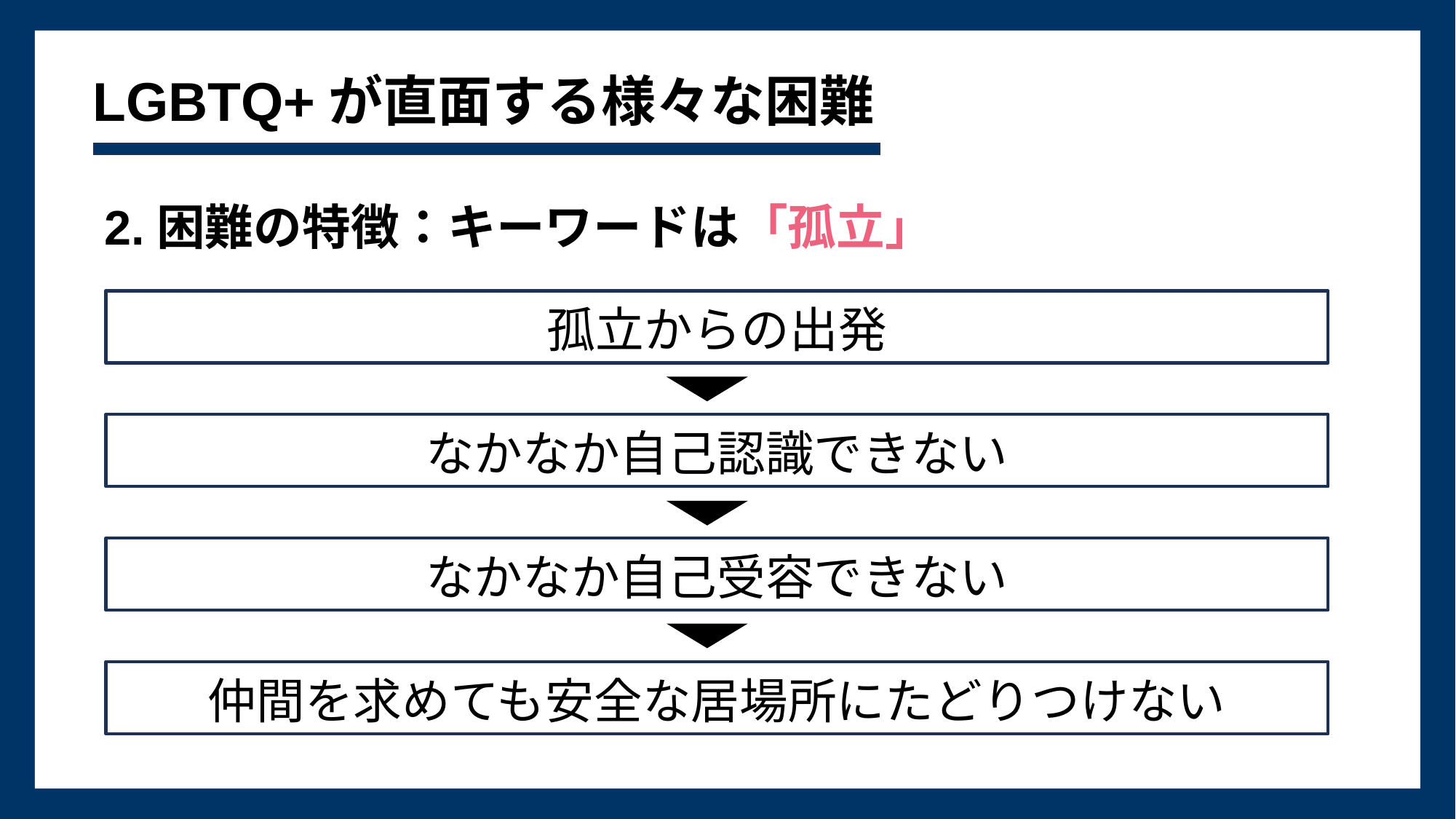

# LGBTQ+が直面する様々な困難

2.困難の特徴：キーワードは「孤立」
孤立からの出発

なかなか自己認識できない

なかなか自己受容できない

仲間を求めても安全な居場所にたどりつけない